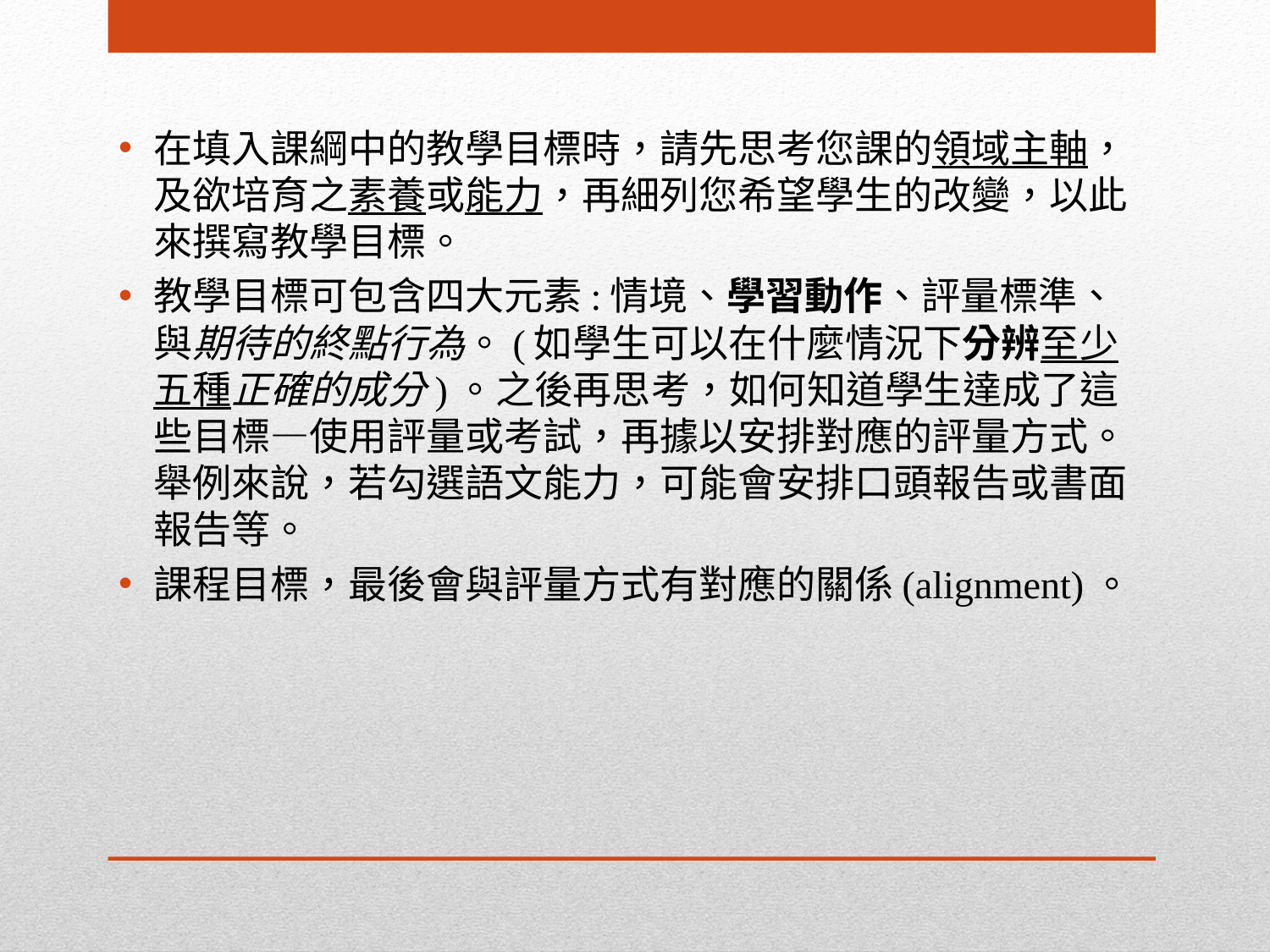

在填入課綱中的教學目標時，請先思考您課的領域主軸，及欲培育之素養或能力，再細列您希望學生的改變，以此來撰寫教學目標。
教學目標可包含四大元素:情境、學習動作、評量標準、與期待的終點行為。(如學生可以在什麼情況下分辨至少五種正確的成分)。之後再思考，如何知道學生達成了這些目標—使用評量或考試，再據以安排對應的評量方式。舉例來說，若勾選語文能力，可能會安排口頭報告或書面報告等。
課程目標，最後會與評量方式有對應的關係(alignment)。
#